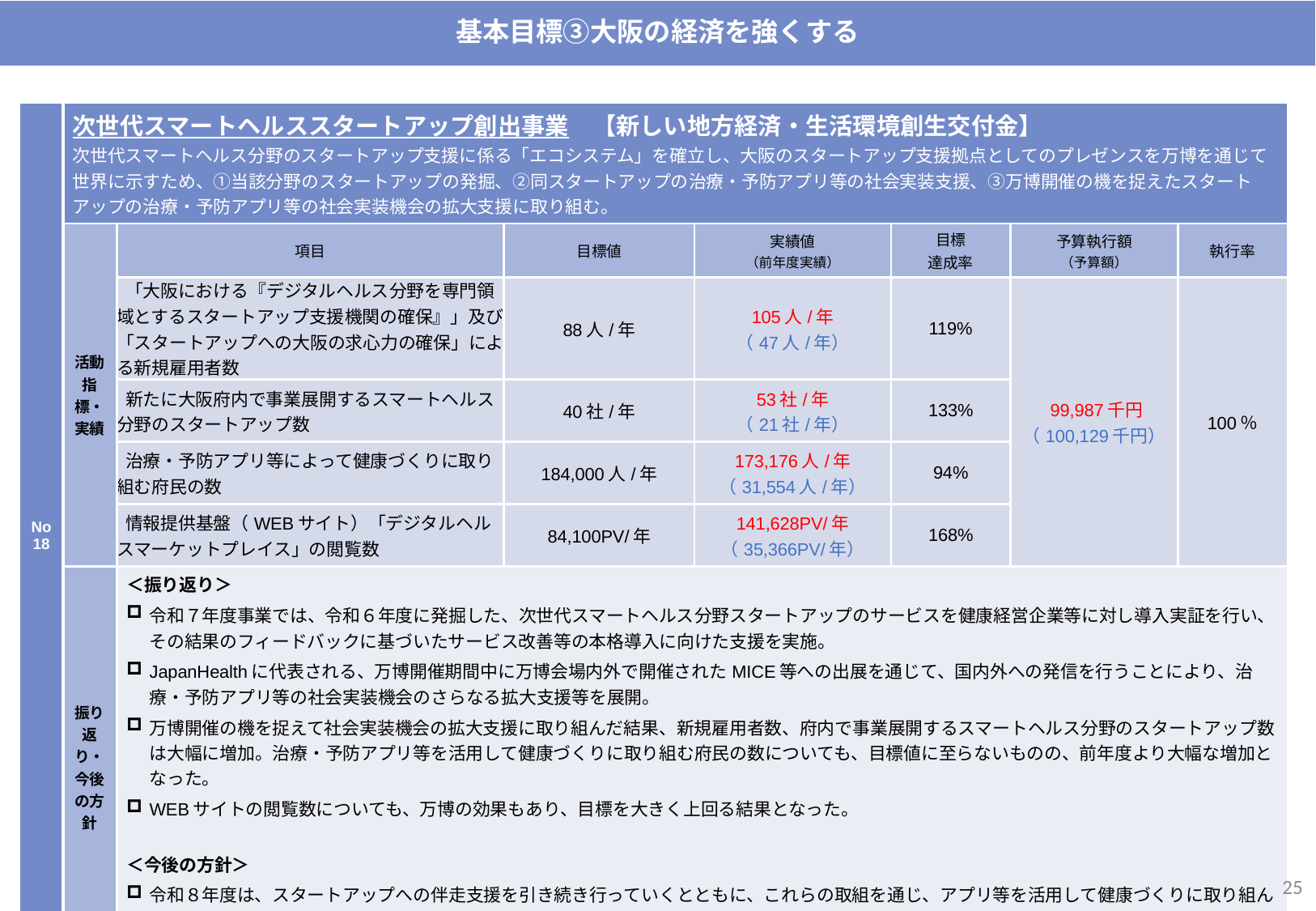

基本目標③大阪の経済を強くする
| No18 | 次世代スマートヘルススタートアップ創出事業　【新しい地方経済・生活環境創生交付金】 次世代スマートヘルス分野のスタートアップ支援に係る「エコシステム」を確立し、大阪のスタートアップ支援拠点としてのプレゼンスを万博を通じて世界に示すため、①当該分野のスタートアップの発掘、②同スタートアップの治療・予防アプリ等の社会実装支援、③万博開催の機を捉えたスタートアップの治療・予防アプリ等の社会実装機会の拡大支援に取り組む。 |  |  |  |  |  |  |
| --- | --- | --- | --- | --- | --- | --- | --- |
|  | 活動指標・実績 | 項目 | 目標値 | 実績値 （前年度実績） | 目標 達成率 | 予算執行額 （予算額） | 執行率 |
|  |  | 「大阪における『デジタルヘルス分野を専門領域とするスタートアップ支援機関の確保』」及び「スタートアップへの大阪の求心力の確保」による新規雇用者数 | 88人/年 | 105人/年 （47人/年） | 119% | 99,987千円 （100,129千円） | 100％ |
|  |  | 新たに大阪府内で事業展開するスマートヘルス分野のスタートアップ数 | 40社/年 | 53社/年 （21社/年） | 133% |  |  |
|  |  | 治療・予防アプリ等によって健康づくりに取り組む府民の数 | 184,000人/年 | 173,176人/年 （31,554人/年） | 94% |  |  |
|  |  | 情報提供基盤（WEBサイト）「デジタルヘルスマーケットプレイス」の閲覧数 | 84,100PV/年 | 141,628PV/年 （35,366PV/年） | 168% |  |  |
|  | 振り返り・今後の方針 | ＜振り返り＞ 令和７年度事業では、令和６年度に発掘した、次世代スマートヘルス分野スタートアップのサービスを健康経営企業等に対し導入実証を行い、その結果のフィードバックに基づいたサービス改善等の本格導入に向けた支援を実施。 JapanHealthに代表される、万博開催期間中に万博会場内外で開催されたMICE等への出展を通じて、国内外への発信を行うことにより、治療・予防アプリ等の社会実装機会のさらなる拡大支援等を展開。 万博開催の機を捉えて社会実装機会の拡大支援に取り組んだ結果、新規雇用者数、府内で事業展開するスマートヘルス分野のスタートアップ数は大幅に増加。治療・予防アプリ等を活用して健康づくりに取り組む府民の数についても、目標値に至らないものの、前年度より大幅な増加となった。 WEBサイトの閲覧数についても、万博の効果もあり、目標を大きく上回る結果となった。 ＜今後の方針＞ 令和８年度は、スタートアップへの伴走支援を引き続き行っていくとともに、これらの取組を通じ、アプリ等を活用して健康づくりに取り組んでいく府民の数を増やしていく。 WEBサイトについては引き続き認知度向上等を図る。 |  |  |  |  |  |
25